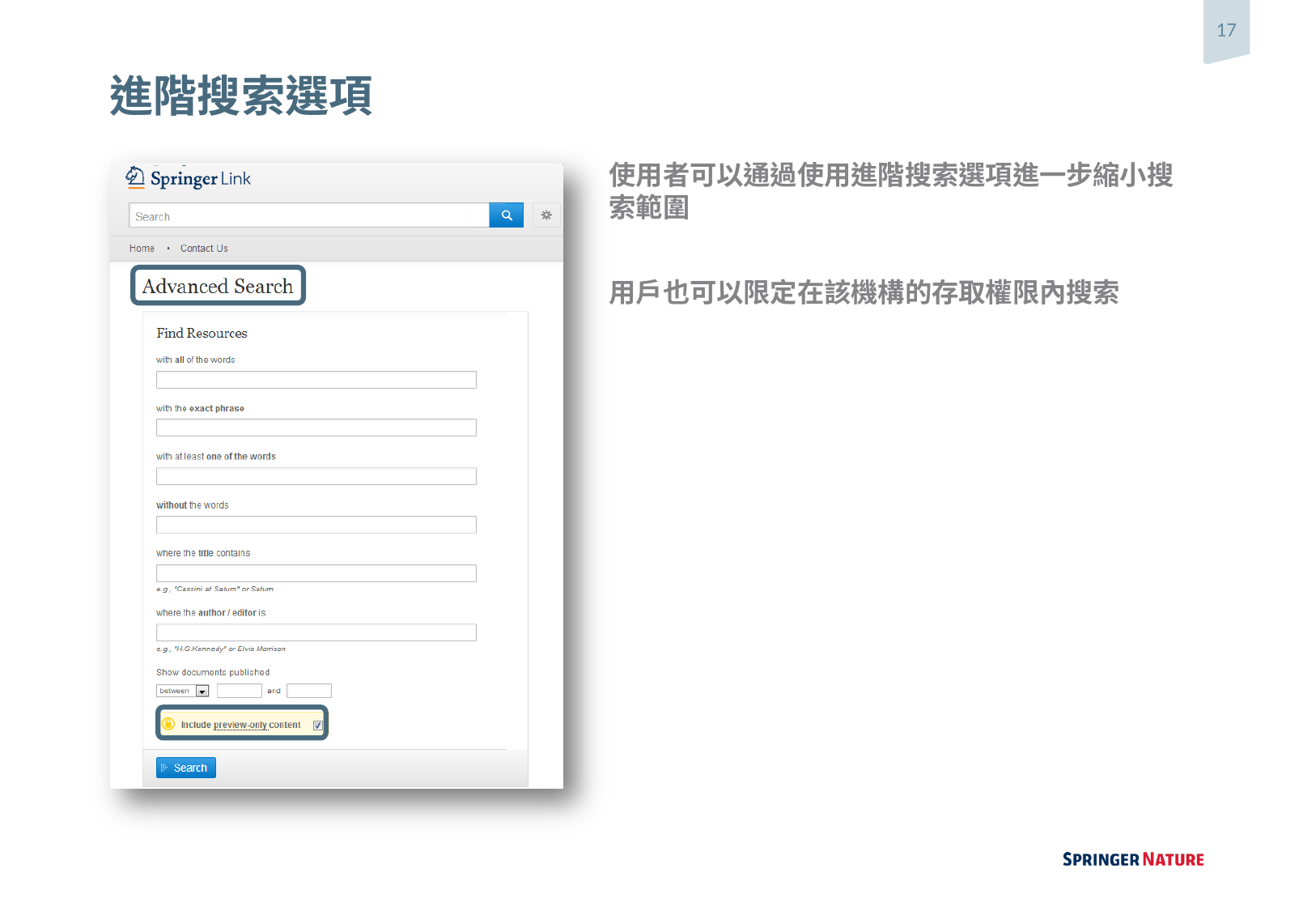

17
# 進階搜索選項

使用者可以通過使用進階搜索選項進一步縮小搜索範圍

用戶也可以限定在該機構的存取權限內搜索